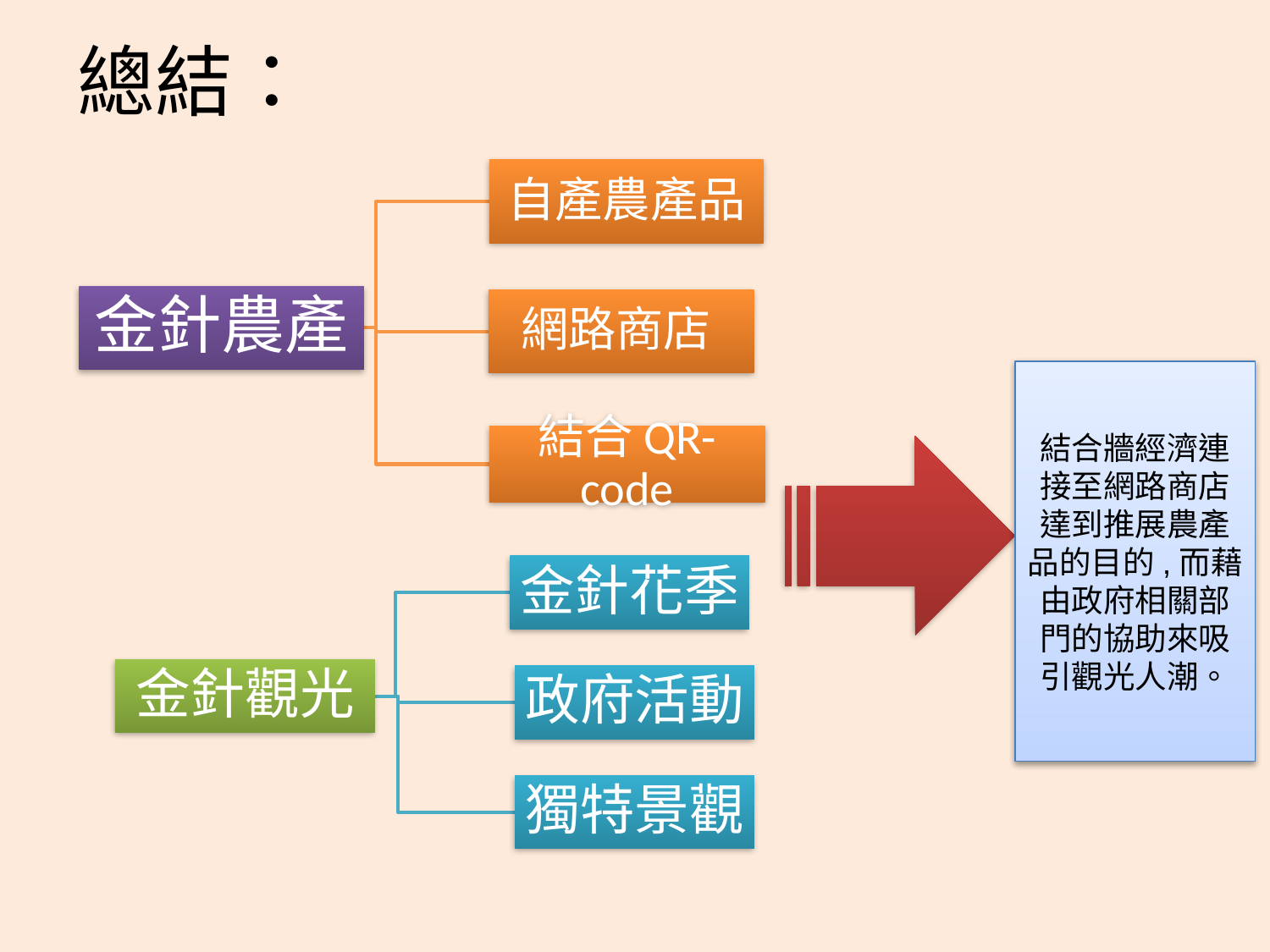

# 總結：

金針農產
自產農產品
網路商店
結合QR-code
結合牆經濟連接至網路商店達到推展農產品的目的,而藉由政府相關部門的協助來吸引觀光人潮。

金針觀光
金針花季
政府活動
獨特景觀